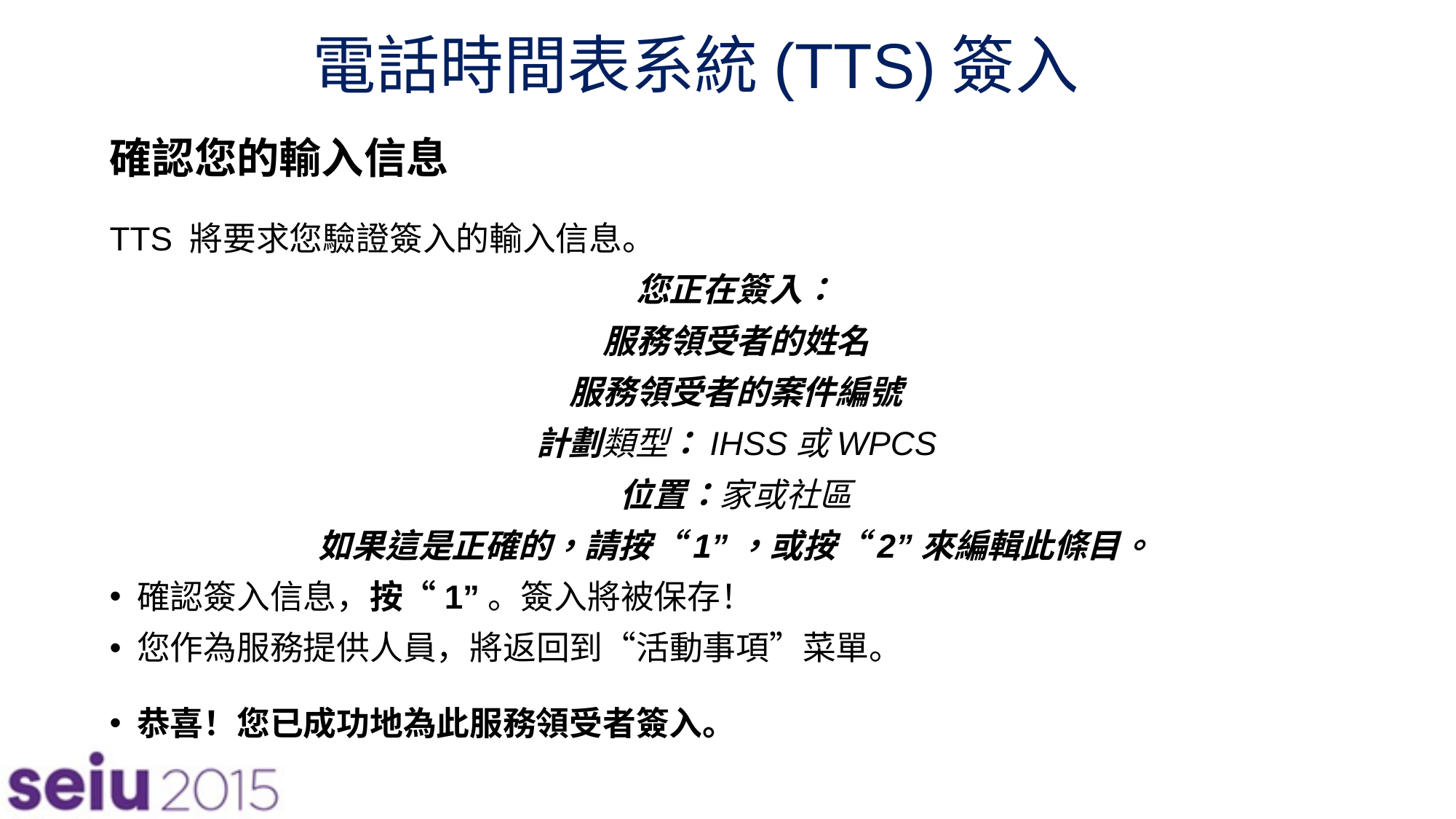

# 電話時間表系統(TTS)簽入
確認您的輸入信息

TTS 將要求您驗證簽入的輸入信息。
您正在簽入：
服務領受者的姓名
服務領受者的案件編號
計劃類型：IHSS或WPCS
位置：家或社區
如果這是正確的，請按“1”，或按“2”來編輯此條目。
確認簽入信息，按“1”。簽入將被保存！
您作為服務提供人員，將返回到“活動事項”菜單。

恭喜！您已成功地為此服務領受者簽入。